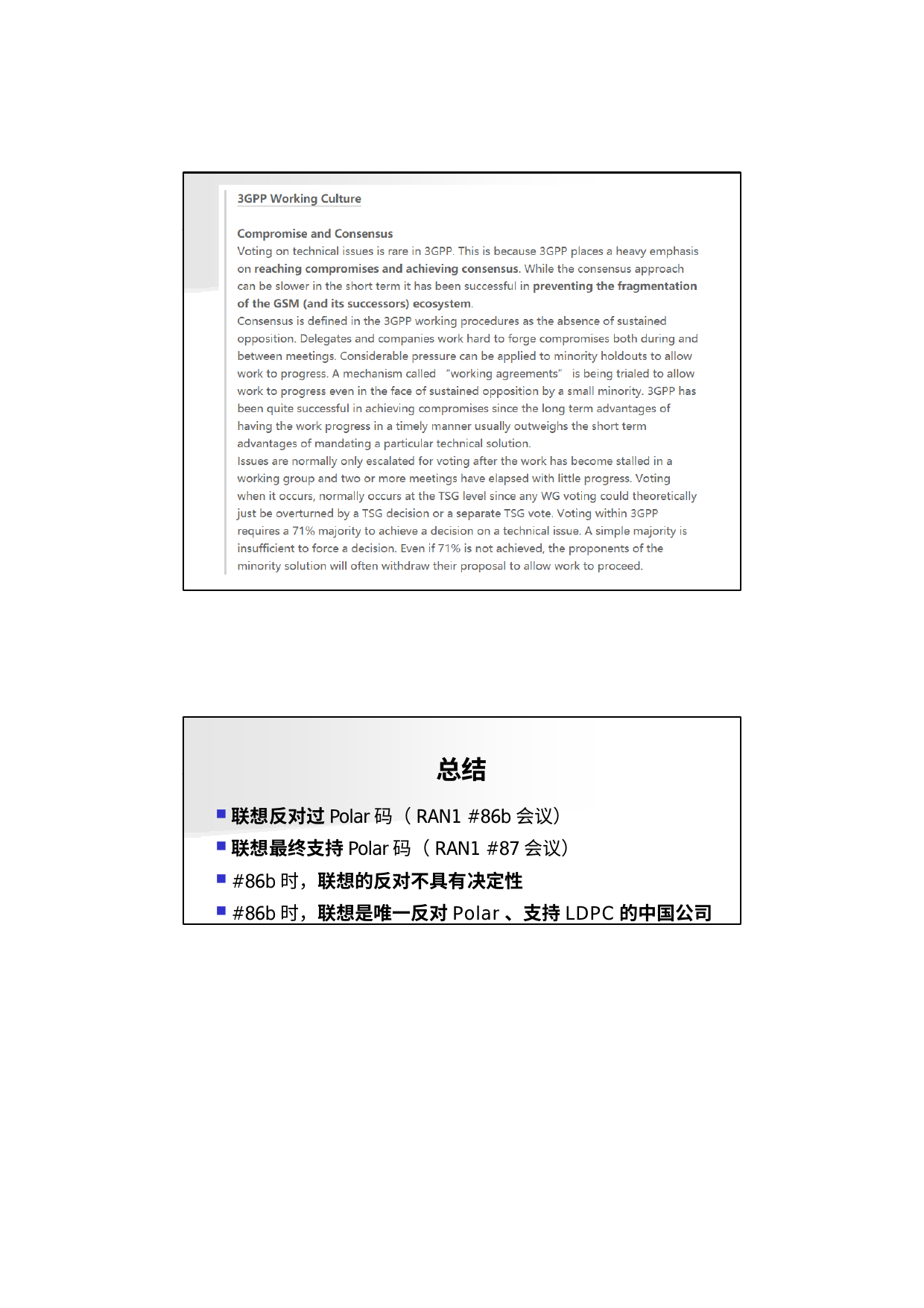

总结

联想反对过Polar码（RAN1 #86b会议）
联想最终支持Polar码（RAN1 #87会议）
#86b时，联想的反对不具有决定性
#86b时，联想是唯一反对Polar、支持LDPC的中国公司